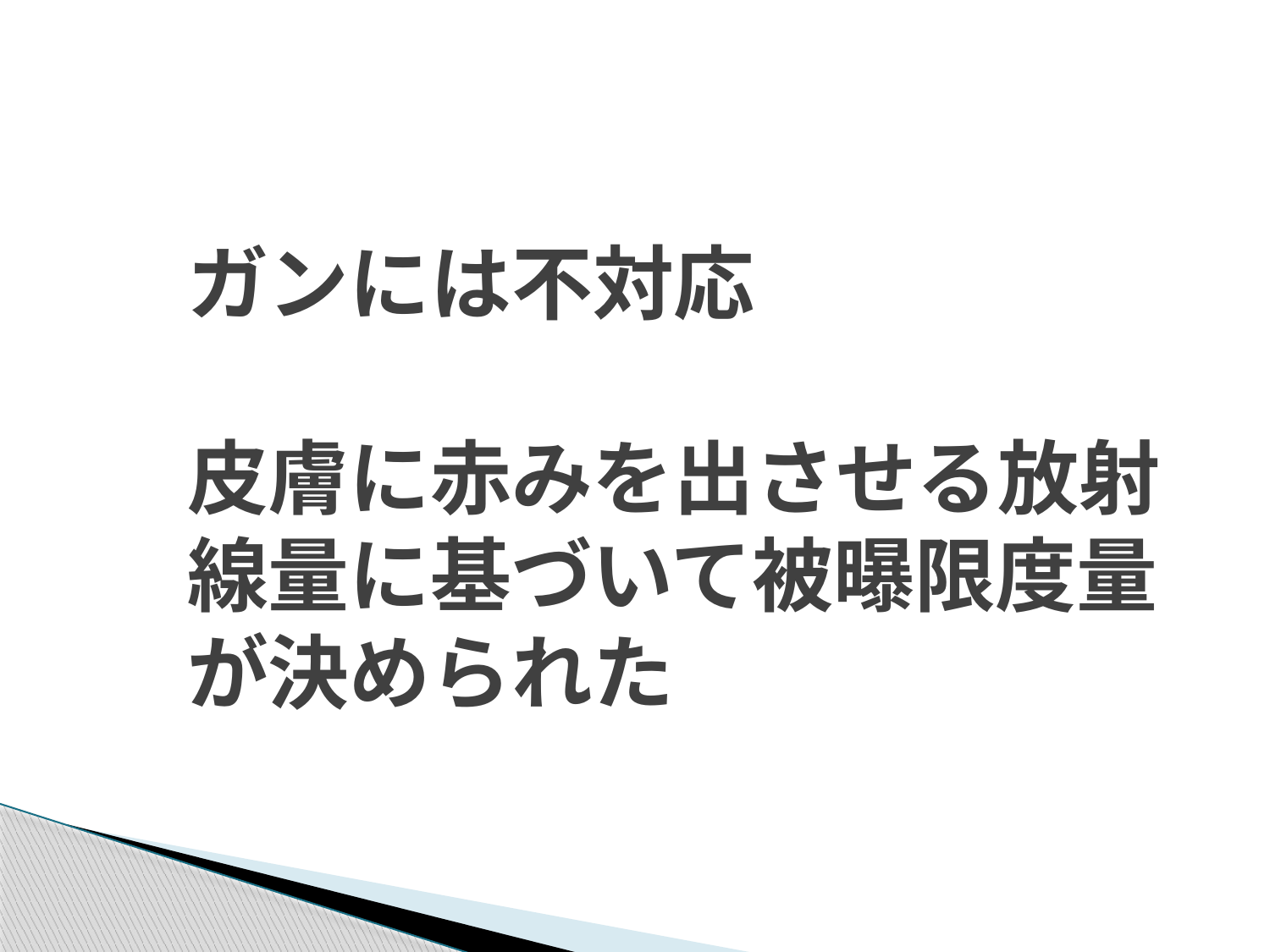

ガンには不対応

皮膚に赤みを出させる放射線量に基づいて被曝限度量が決められた